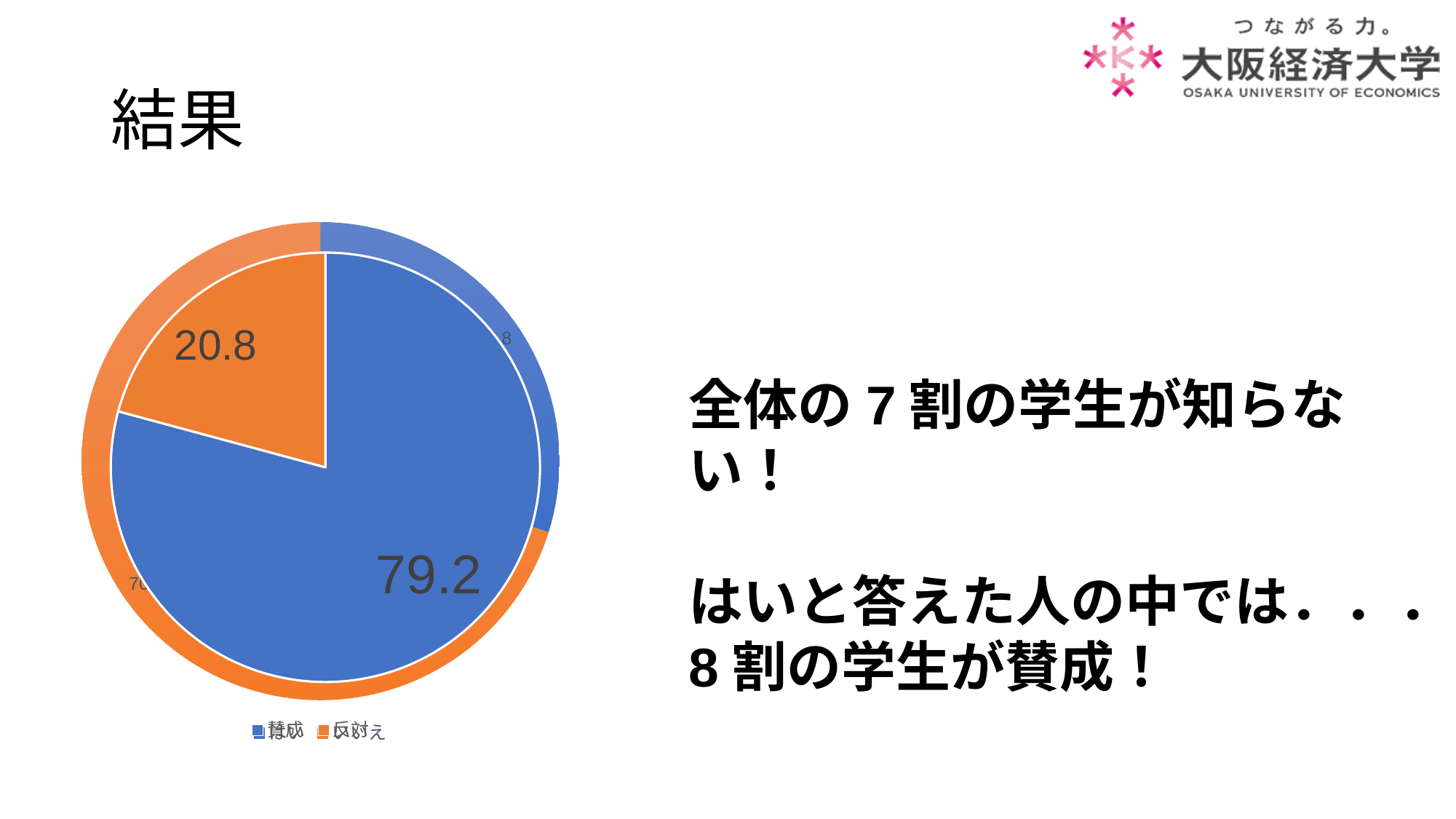

### Chart

| Category | 売上高 |
|---|---|
| 賛成 | 79.2 |
| 反対 | 20.8 |
# 結果

### Chart

| Category | 列1 |
|---|---|
| はい | 29.8 |
| いいえ | 70.2 |
全体の7割の学生が知らない！

はいと答えた人の中では．．．
8割の学生が賛成！